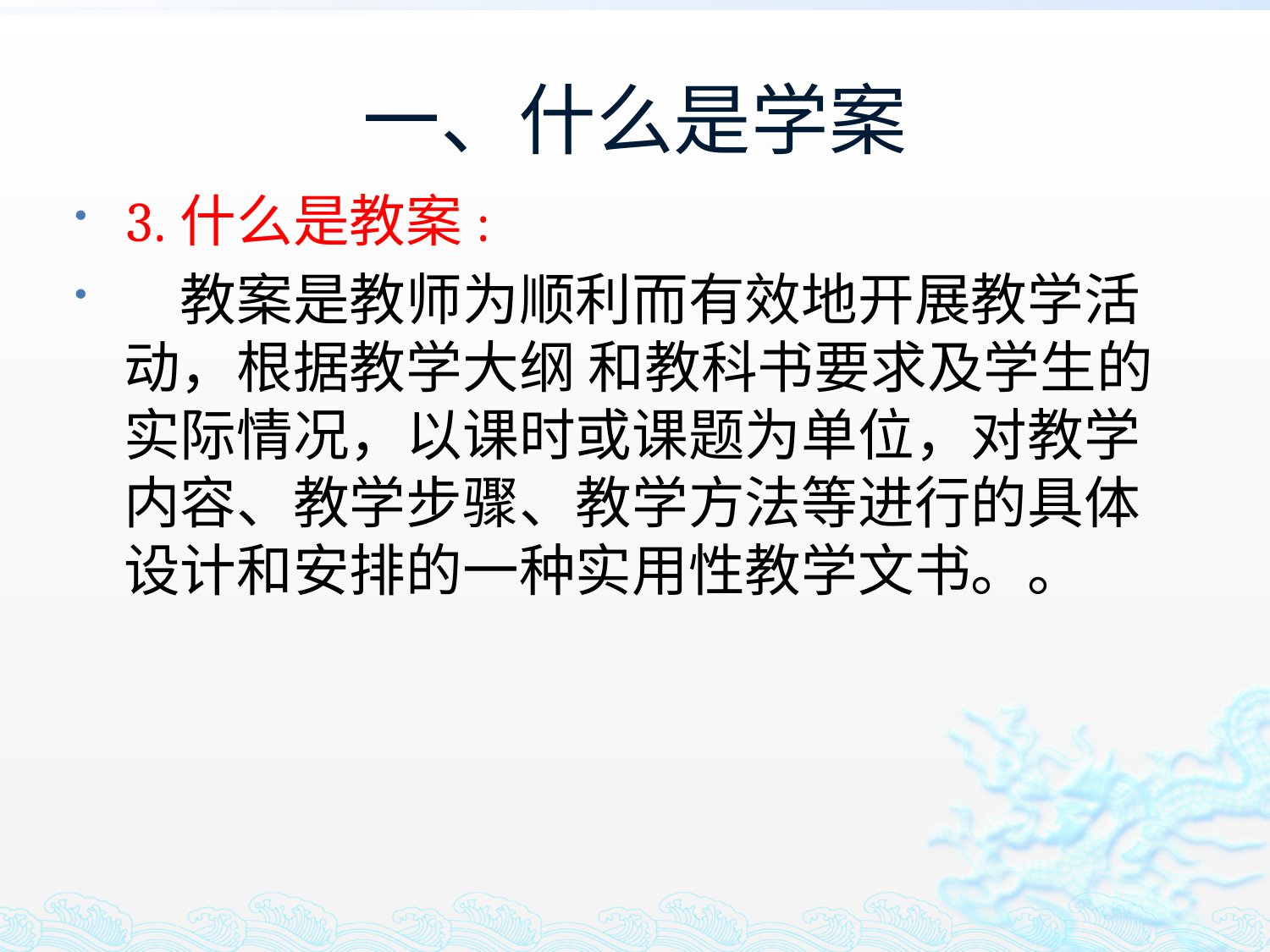

# 一、什么是学案
3.什么是教案:
　教案是教师为顺利而有效地开展教学活动，根据教学大纲 和教科书要求及学生的实际情况，以课时或课题为单位，对教学内容、教学步骤、教学方法等进行的具体设计和安排的一种实用性教学文书。。